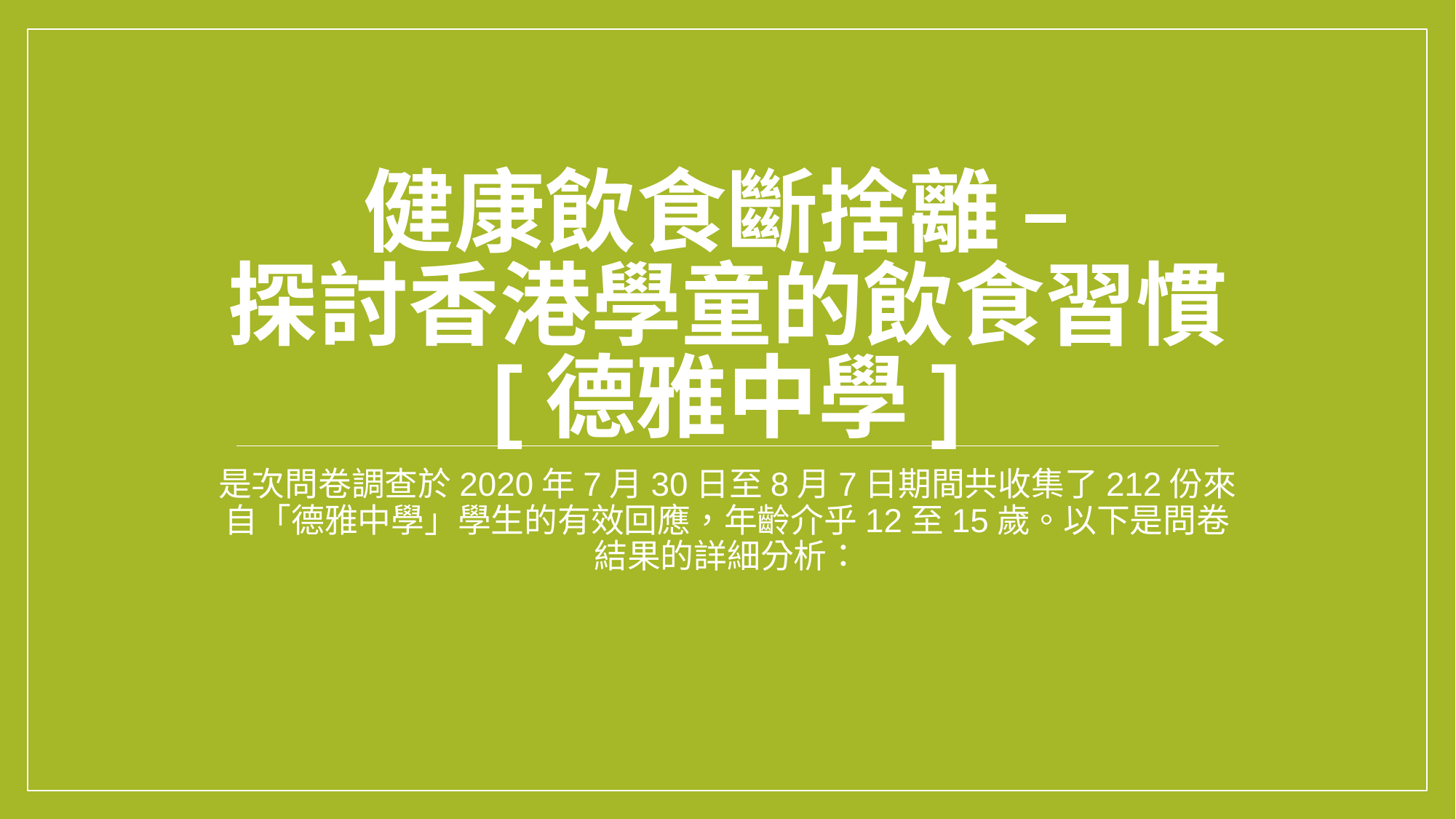

# 健康飲食斷捨離 – 探討香港學童的飲食習慣 [德雅中學]
是次問卷調查於2020年7月30日至8月7日期間共收集了212份來自「德雅中學」學生的有效回應，年齡介乎12至15歲。以下是問卷結果的詳細分析：